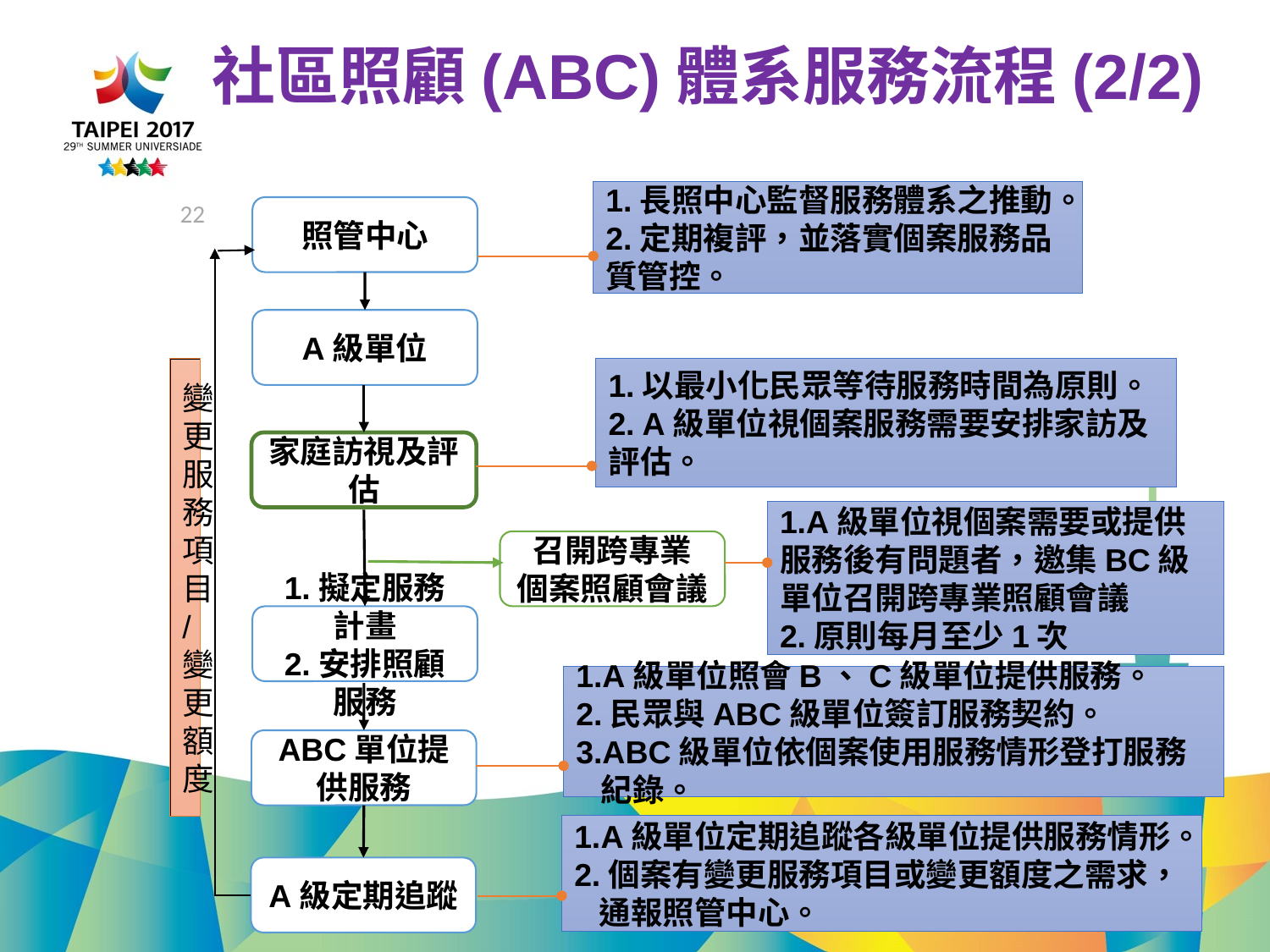

# 社區照顧(ABC)體系服務流程(2/2)
1.長照中心監督服務體系之推動。
2.定期複評，並落實個案服務品質管控。
22
照管中心

A級單位
變更服務項目/變更額度
1.以最小化民眾等待服務時間為原則。
2. A級單位視個案服務需要安排家訪及評估。
家庭訪視及評估
1.A級單位視個案需要或提供服務後有問題者，邀集BC級單位召開跨專業照顧會議
2.原則每月至少1次
召開跨專業
個案照顧會議
1.擬定服務計畫
2.安排照顧服務
1.A級單位照會B、C級單位提供服務。
2.民眾與ABC級單位簽訂服務契約。
3.ABC級單位依個案使用服務情形登打服務紀錄。
ABC單位提供服務
1.A級單位定期追蹤各級單位提供服務情形。
2.個案有變更服務項目或變更額度之需求，通報照管中心。
A級定期追蹤